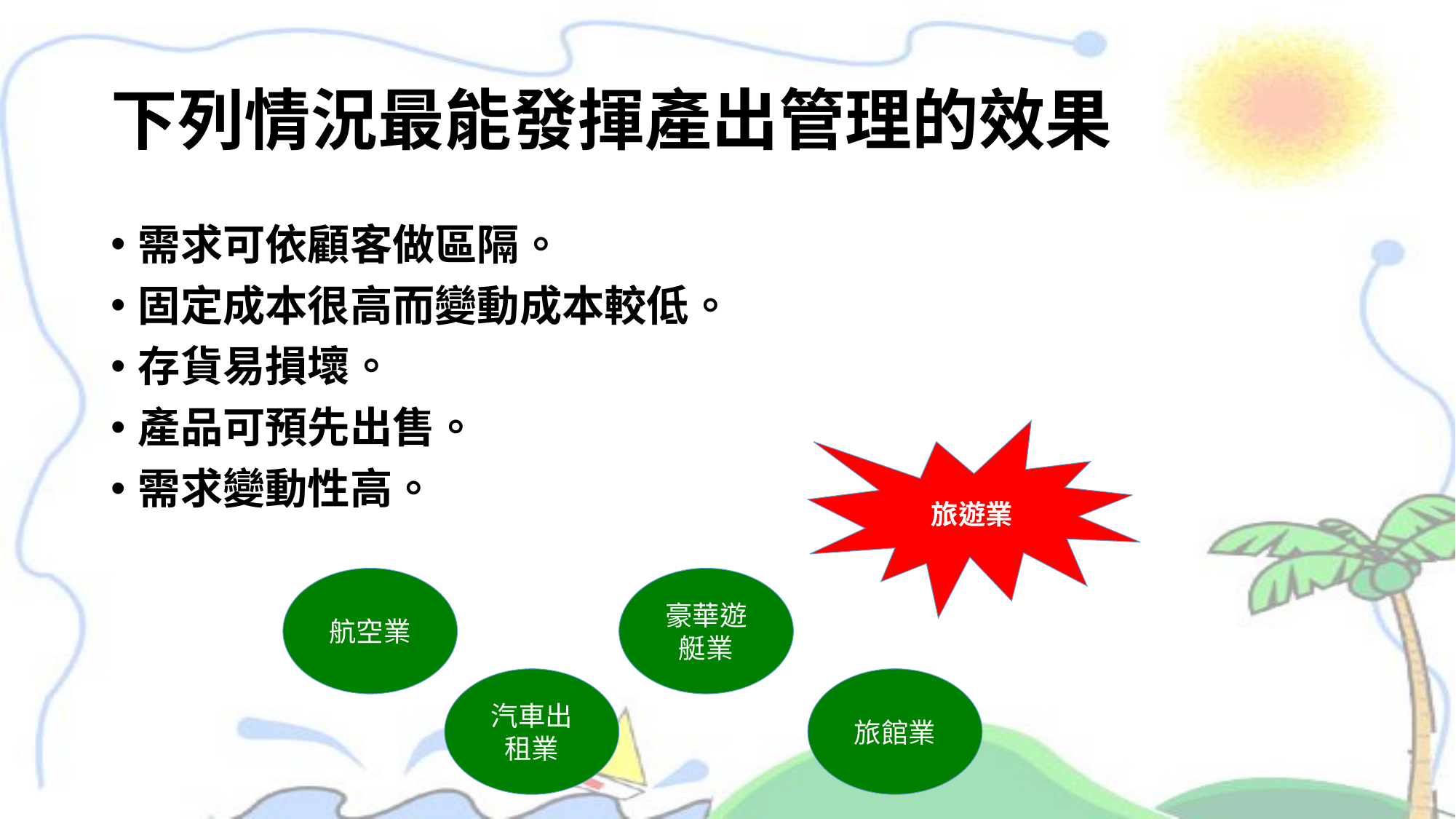

# 下列情況最能發揮產出管理的效果
需求可依顧客做區隔。
固定成本很高而變動成本較低。
存貨易損壞。
產品可預先出售。
需求變動性高。

旅遊業
航空業
豪華遊艇業
汽車出租業
旅館業